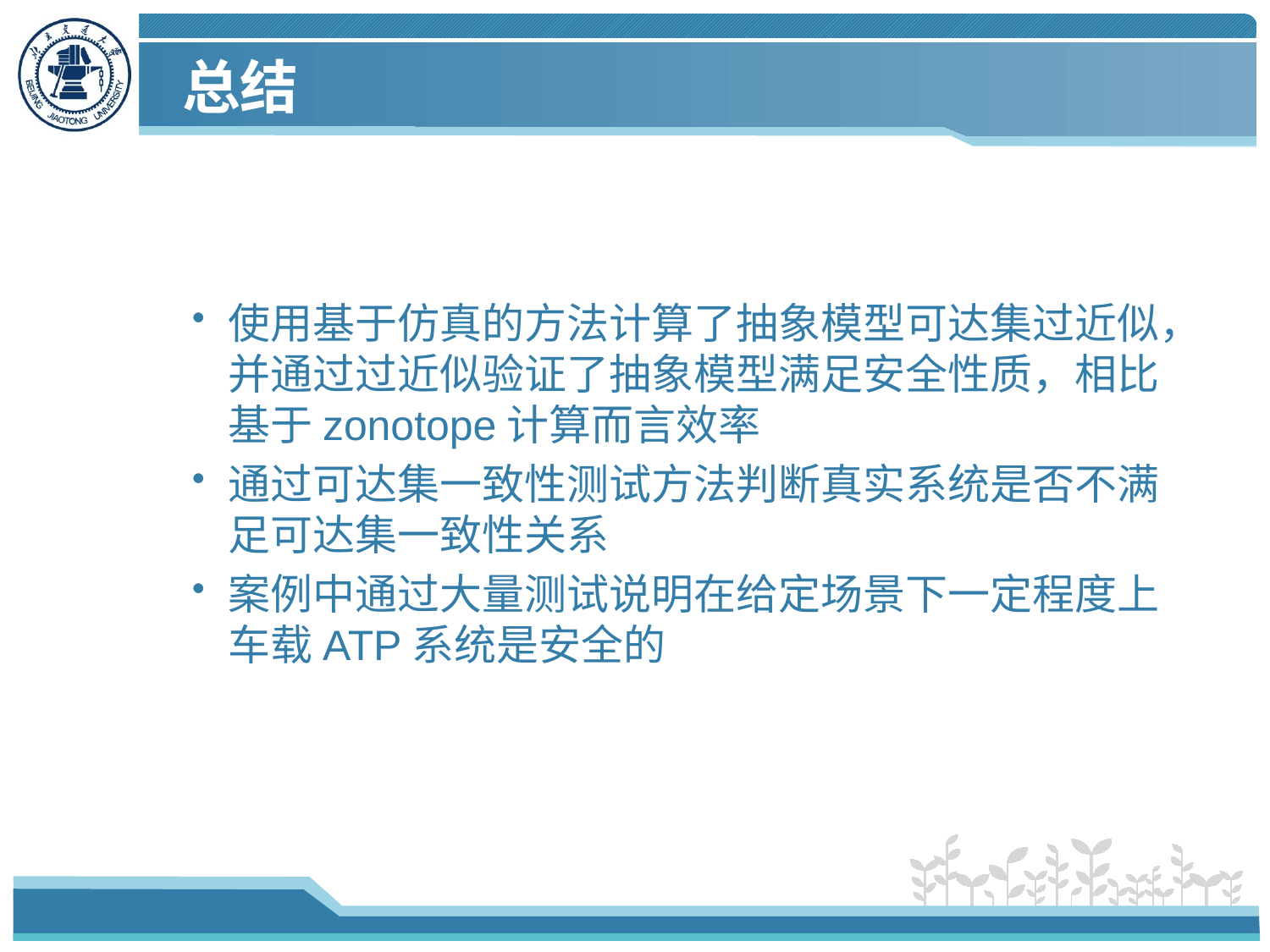

总结
使用基于仿真的方法计算了抽象模型可达集过近似，并通过过近似验证了抽象模型满足安全性质，相比基于zonotope计算而言效率
通过可达集一致性测试方法判断真实系统是否不满足可达集一致性关系
案例中通过大量测试说明在给定场景下一定程度上车载ATP系统是安全的